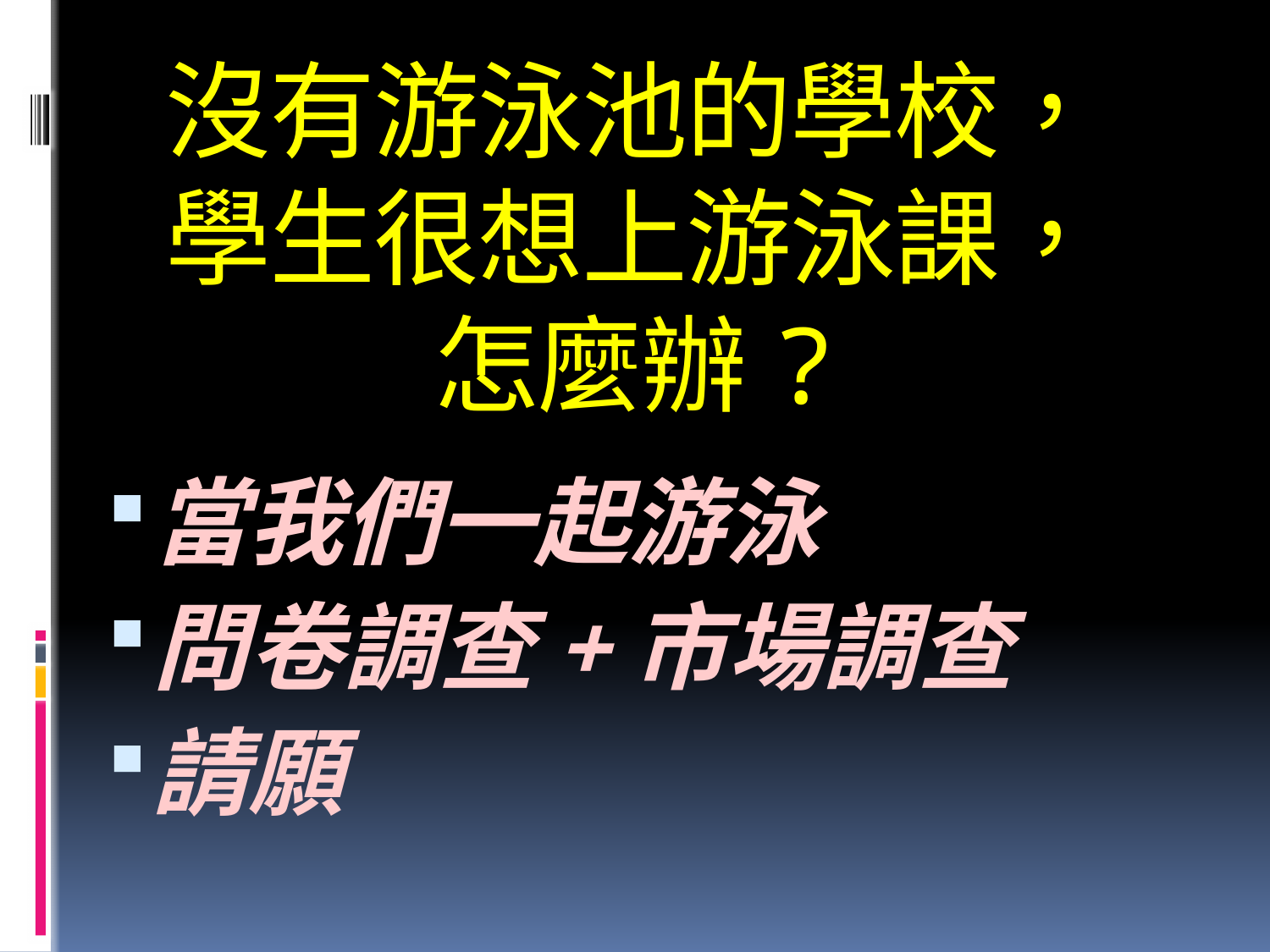

# 沒有游泳池的學校， 學生很想上游泳課， 怎麼辦?
當我們一起游泳
問卷調查+市場調查
請願